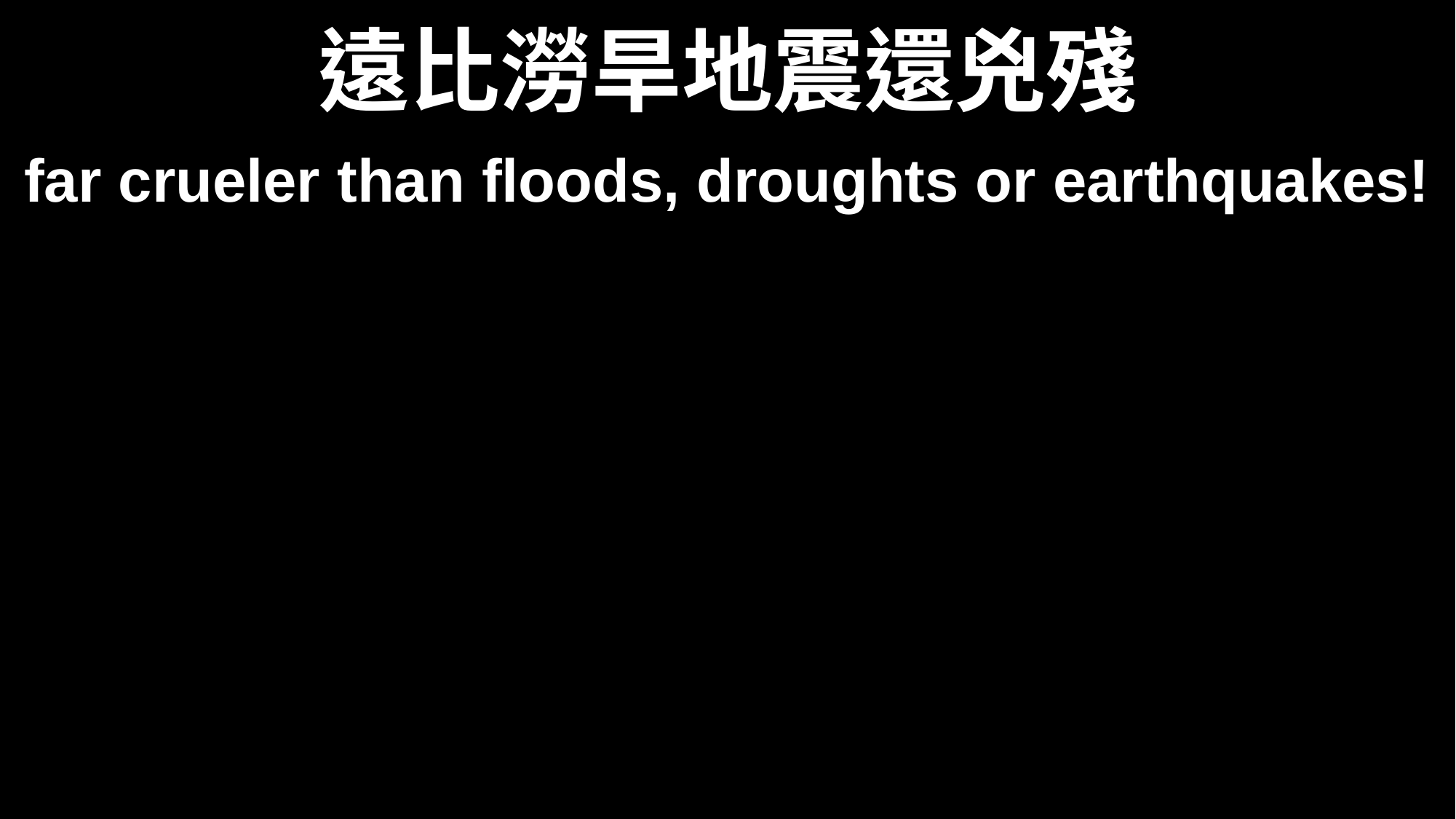

# 遠比澇旱地震還兇殘
far crueler than floods, droughts or earthquakes!